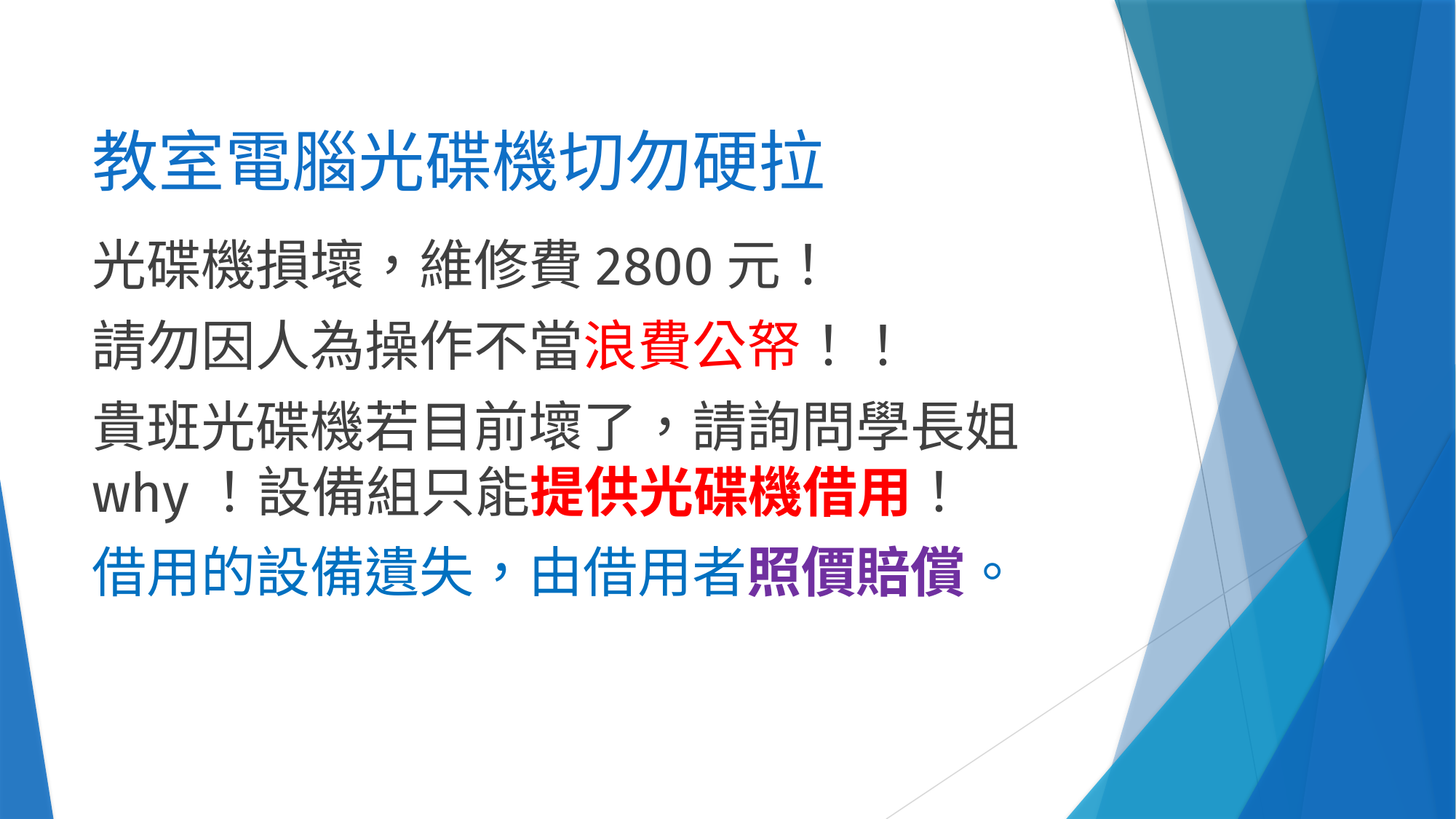

# 教室電腦光碟機切勿硬拉
光碟機損壞，維修費2800元！
請勿因人為操作不當浪費公帑！！
貴班光碟機若目前壞了，請詢問學長姐why！設備組只能提供光碟機借用！
借用的設備遺失，由借用者照價賠償。